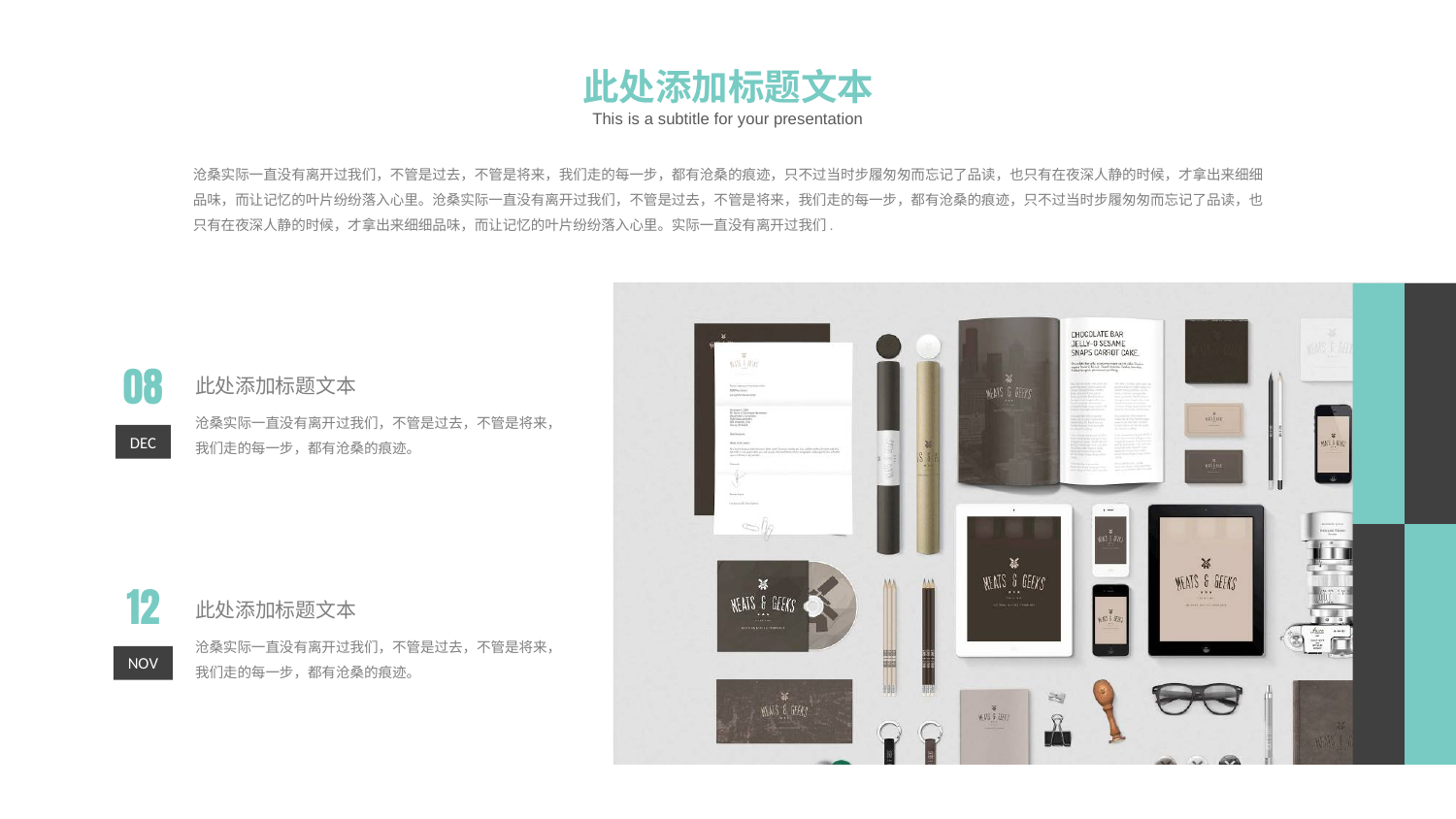

此处添加标题文本
This is a subtitle for your presentation
沧桑实际一直没有离开过我们，不管是过去，不管是将来，我们走的每一步，都有沧桑的痕迹，只不过当时步履匆匆而忘记了品读，也只有在夜深人静的时候，才拿出来细细品味，而让记忆的叶片纷纷落入心里。沧桑实际一直没有离开过我们，不管是过去，不管是将来，我们走的每一步，都有沧桑的痕迹，只不过当时步履匆匆而忘记了品读，也只有在夜深人静的时候，才拿出来细细品味，而让记忆的叶片纷纷落入心里。实际一直没有离开过我们.

08
此处添加标题文本
沧桑实际一直没有离开过我们，不管是过去，不管是将来，
我们走的每一步，都有沧桑的痕迹。
DEC
12
此处添加标题文本
沧桑实际一直没有离开过我们，不管是过去，不管是将来，
我们走的每一步，都有沧桑的痕迹。
NOV